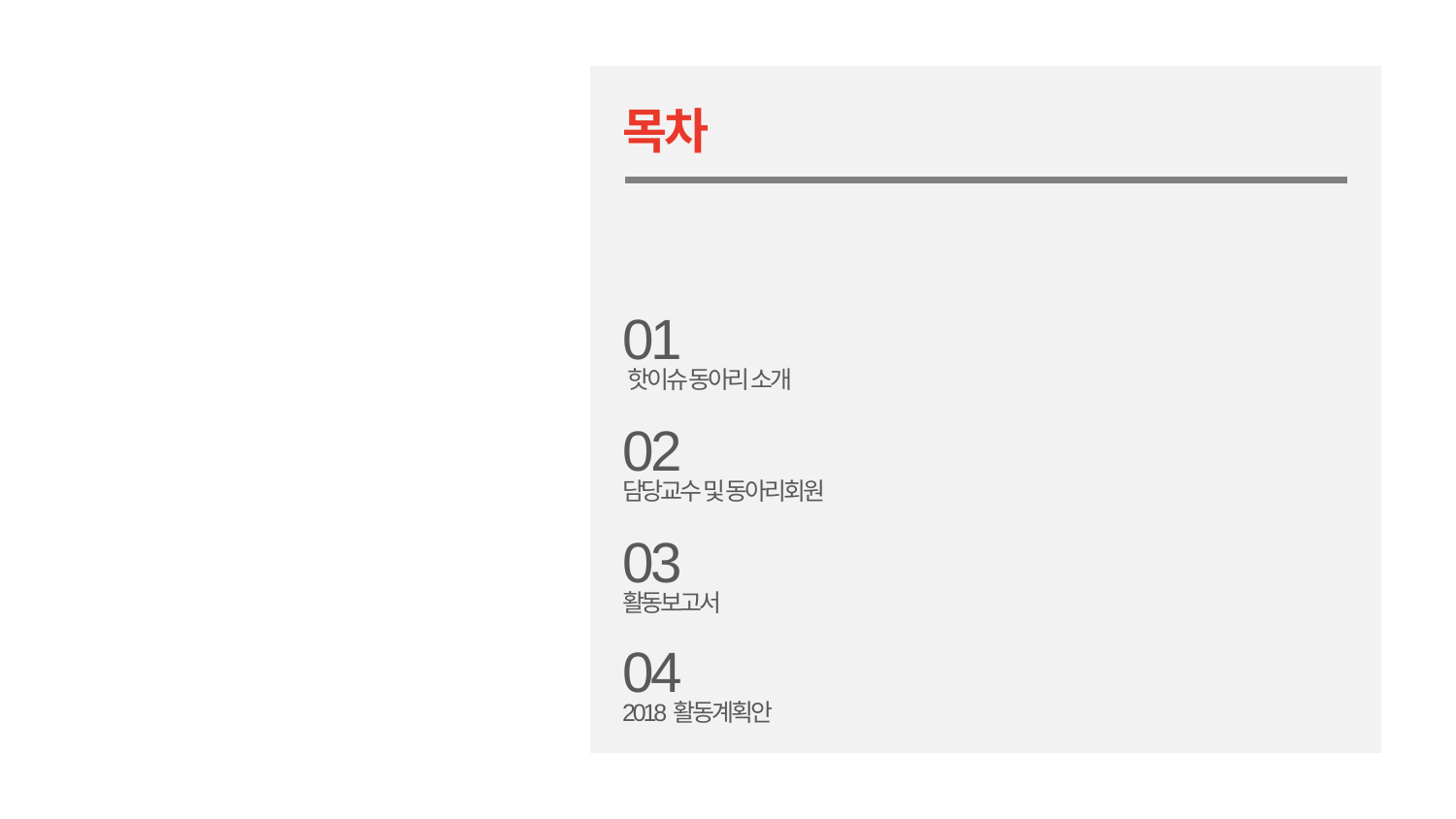

목차
01

핫이슈 동아리 소개
02
담당교수 및 동아리회원
03
활동보고서
04
2018활동계획안